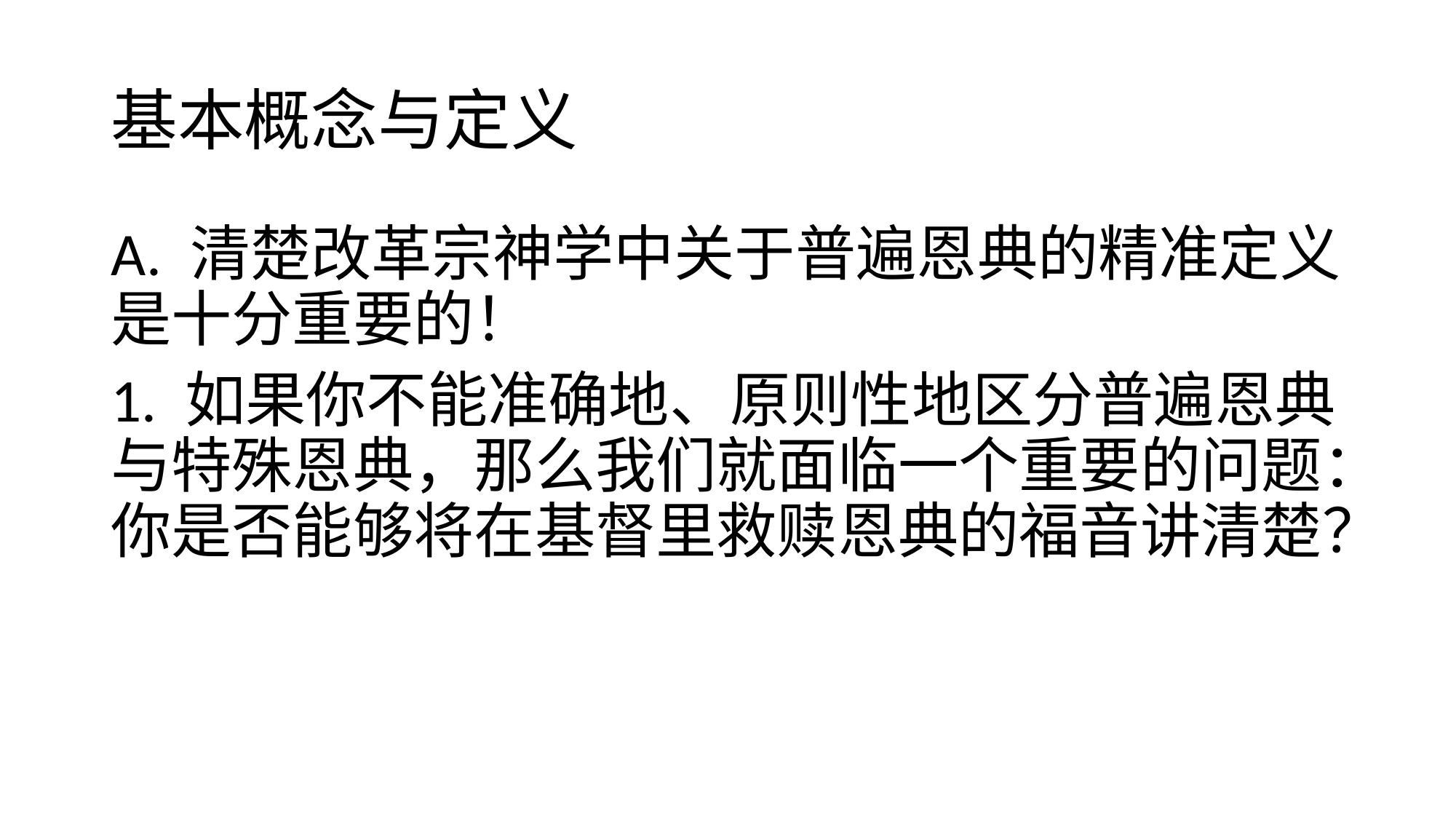

# 基本概念与定义
A. 清楚改革宗神学中关于普遍恩典的精准定义是十分重要的！
1. 如果你不能准确地、原则性地区分普遍恩典与特殊恩典，那么我们就面临一个重要的问题：你是否能够将在基督里救赎恩典的福音讲清楚？